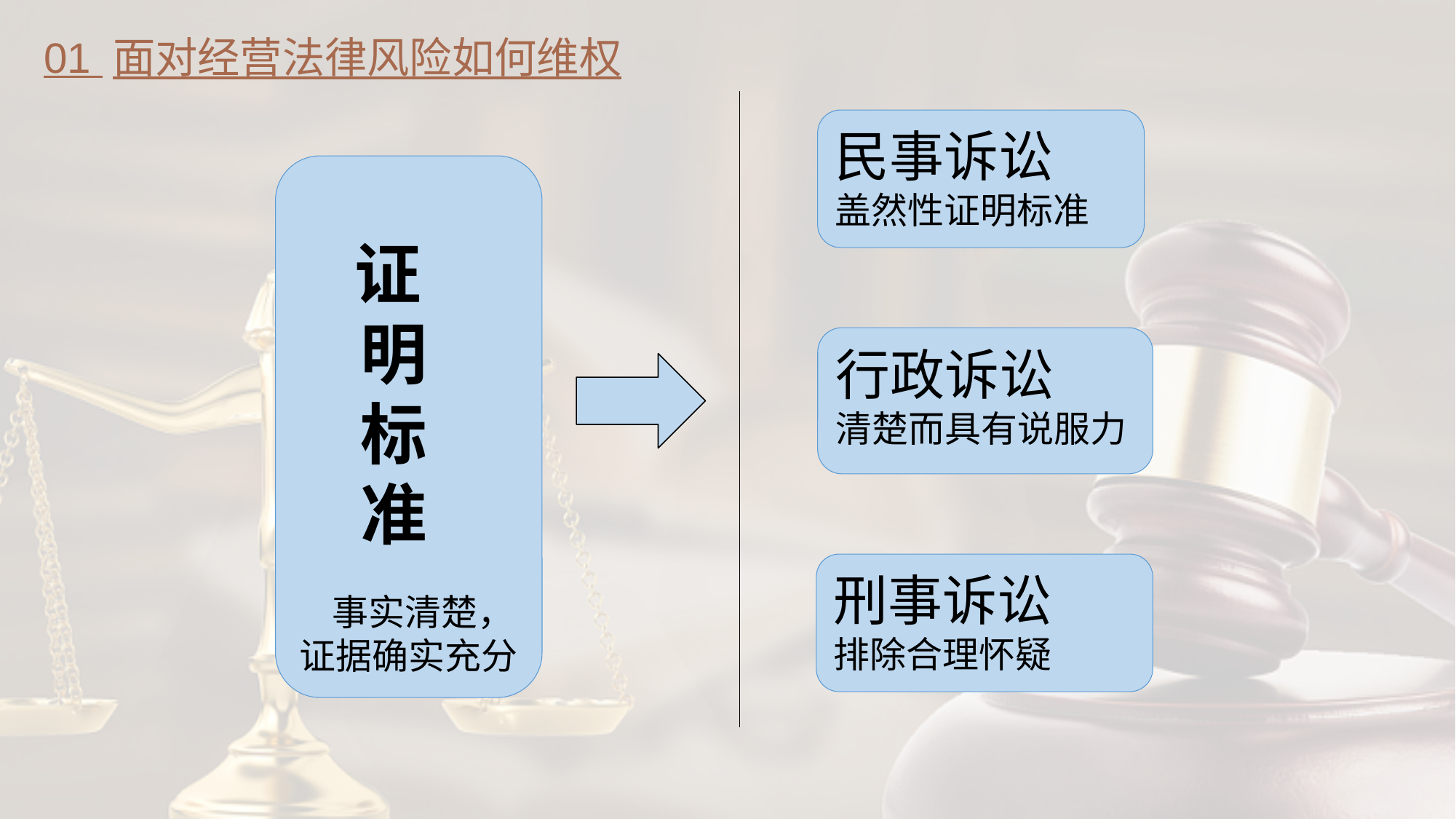

01 面对经营法律风险如何维权
民事诉讼
盖然性证明标准

    证
   明
   标
   准

   事实清楚，证据确实充分
行政诉讼
清楚而具有说服力

刑事诉讼
排除合理怀疑